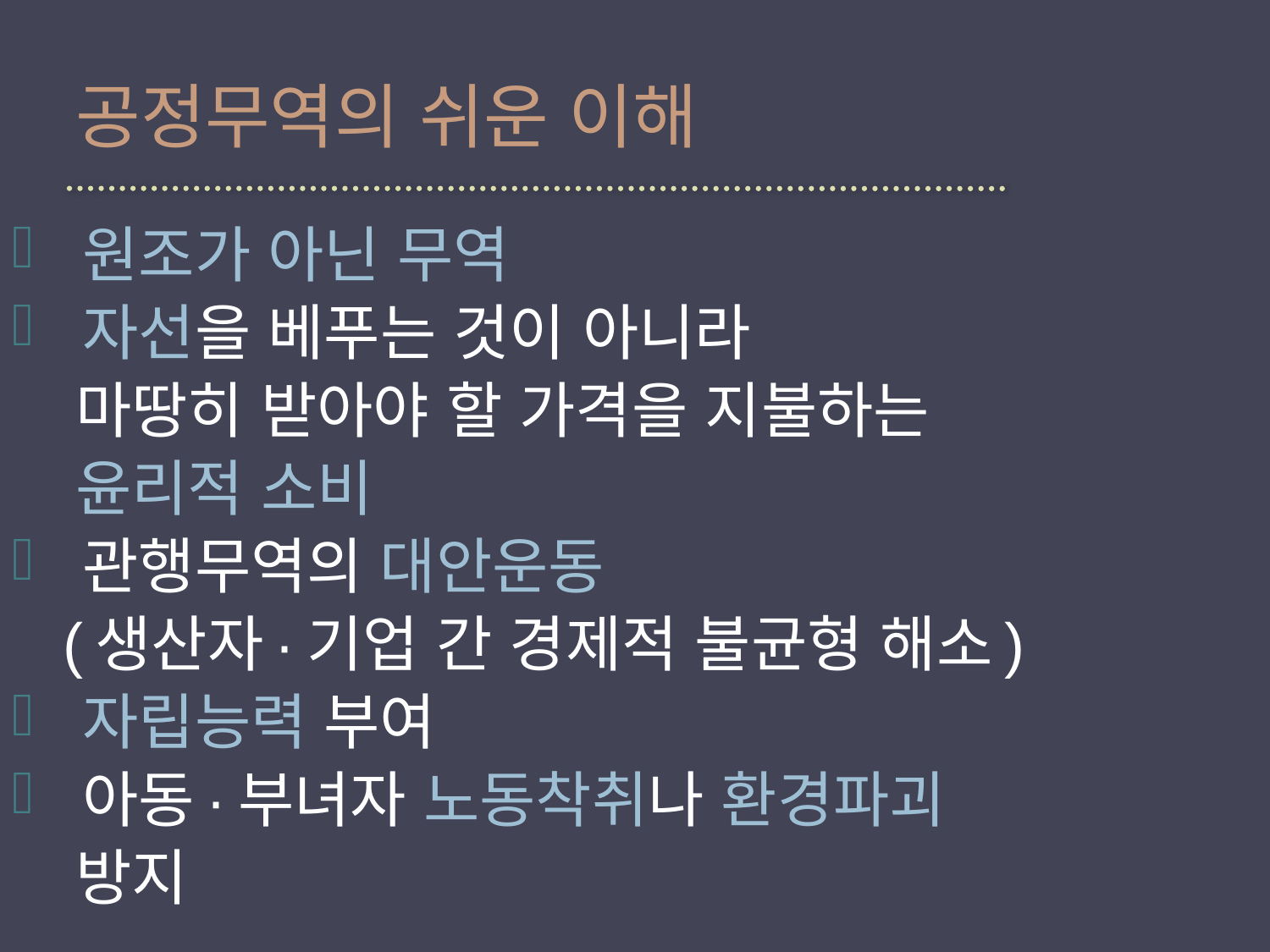

# 공정무역의 쉬운 이해
 원조가 아닌 무역
 자선을 베푸는 것이 아니라
   마땅히 받아야 할 가격을 지불하는
   윤리적 소비
 관행무역의 대안운동
   (생산자·기업 간 경제적 불균형 해소)
 자립능력 부여
 아동·부녀자 노동착취나 환경파괴
   방지